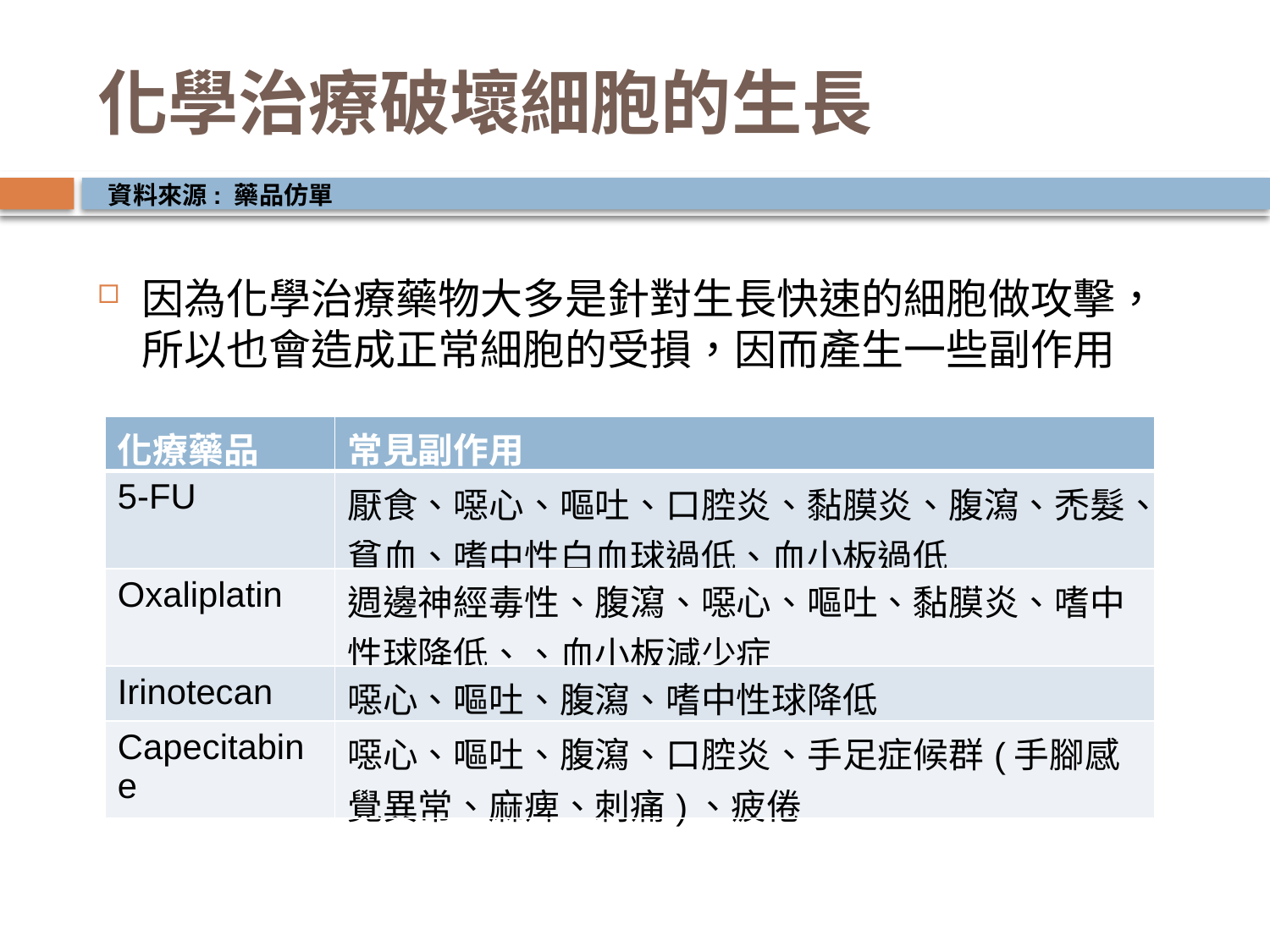

# 化學治療破壞細胞的生長
資料來源: 藥品仿單
因為化學治療藥物大多是針對生長快速的細胞做攻擊，所以也會造成正常細胞的受損，因而產生一些副作用
| 化療藥品 | 常見副作用 |
| --- | --- |
| 5-FU | 厭食、噁心、嘔吐、口腔炎、黏膜炎、腹瀉、禿髮、貧血、嗜中性白血球過低、血小板過低 |
| Oxaliplatin | 週邊神經毒性、腹瀉、噁心、嘔吐、黏膜炎、嗜中性球降低、、血小板減少症 |
| Irinotecan | 噁心、嘔吐、腹瀉、嗜中性球降低 |
| Capecitabine | 噁心、嘔吐、腹瀉、口腔炎、手足症候群(手腳感覺異常、麻痺、刺痛)、疲倦 |